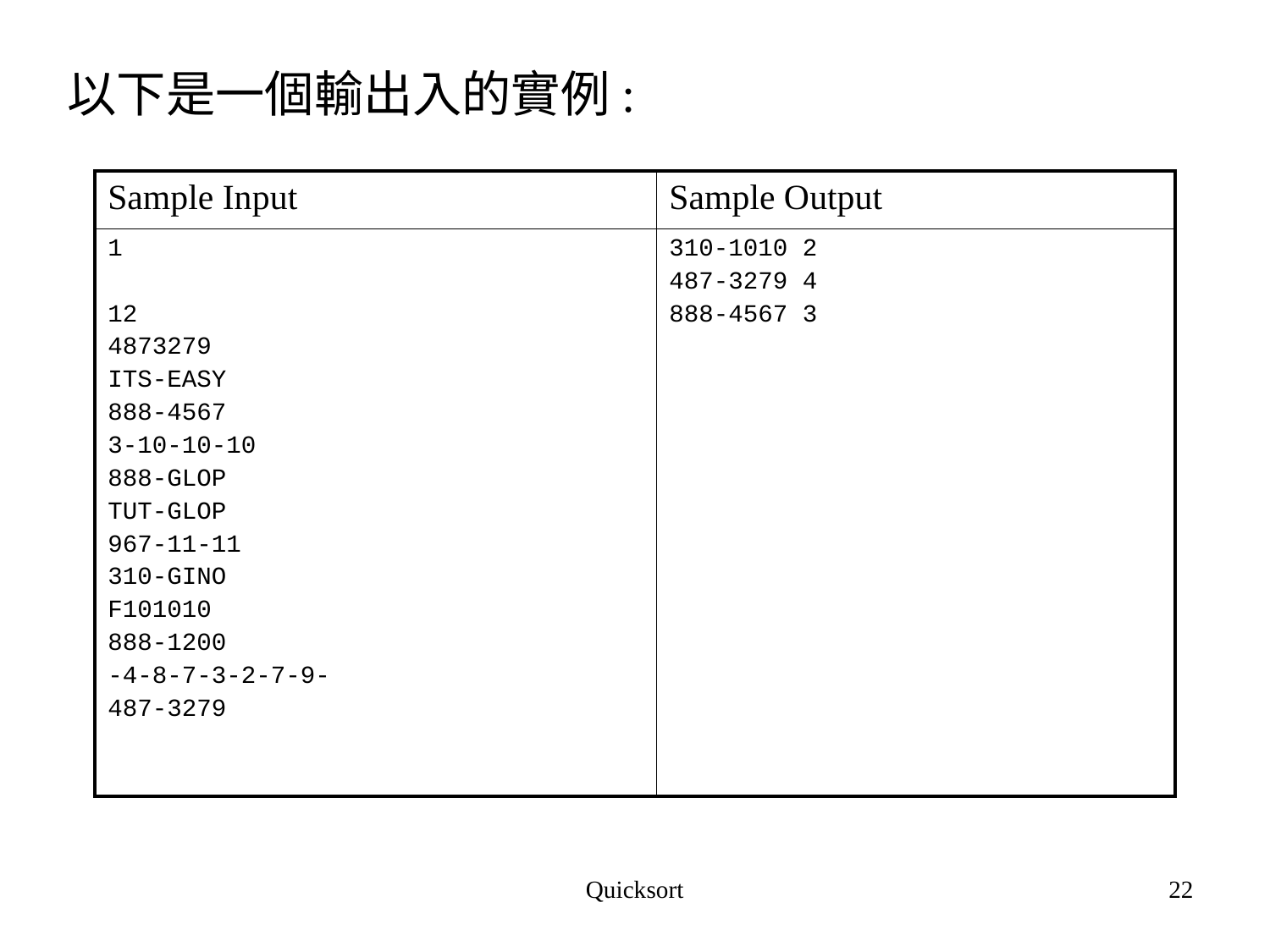

以下是一個輸出入的實例:
| Sample Input | Sample Output |
| --- | --- |
| 1 12 4873279 ITS-EASY 888-4567 3-10-10-10 888-GLOP TUT-GLOP 967-11-11 310-GINO F101010 888-1200 -4-8-7-3-2-7-9- 487-3279 | 310-1010 2 487-3279 4 888-4567 3 |
Quicksort
22